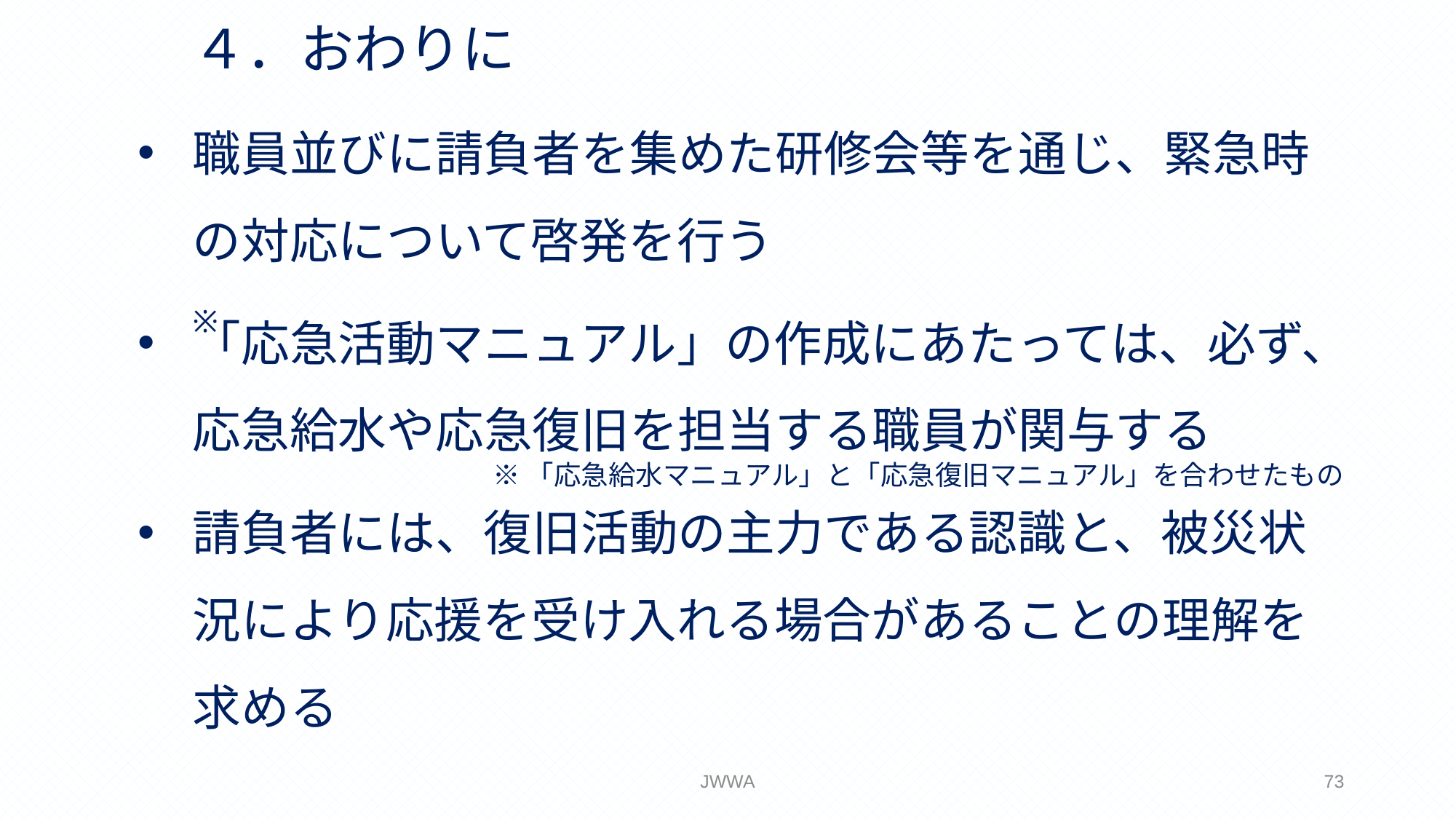

４．おわりに
職員並びに請負者を集めた研修会等を通じ、緊急時の対応について啓発を行う
「応急活動マニュアル」の作成にあたっては、必ず、応急給水や応急復旧を担当する職員が関与する
請負者には、復旧活動の主力である認識と、被災状況により応援を受け入れる場合があることの理解を求める
※
※「応急給水マニュアル」と「応急復旧マニュアル」を合わせたもの

JWWA
73